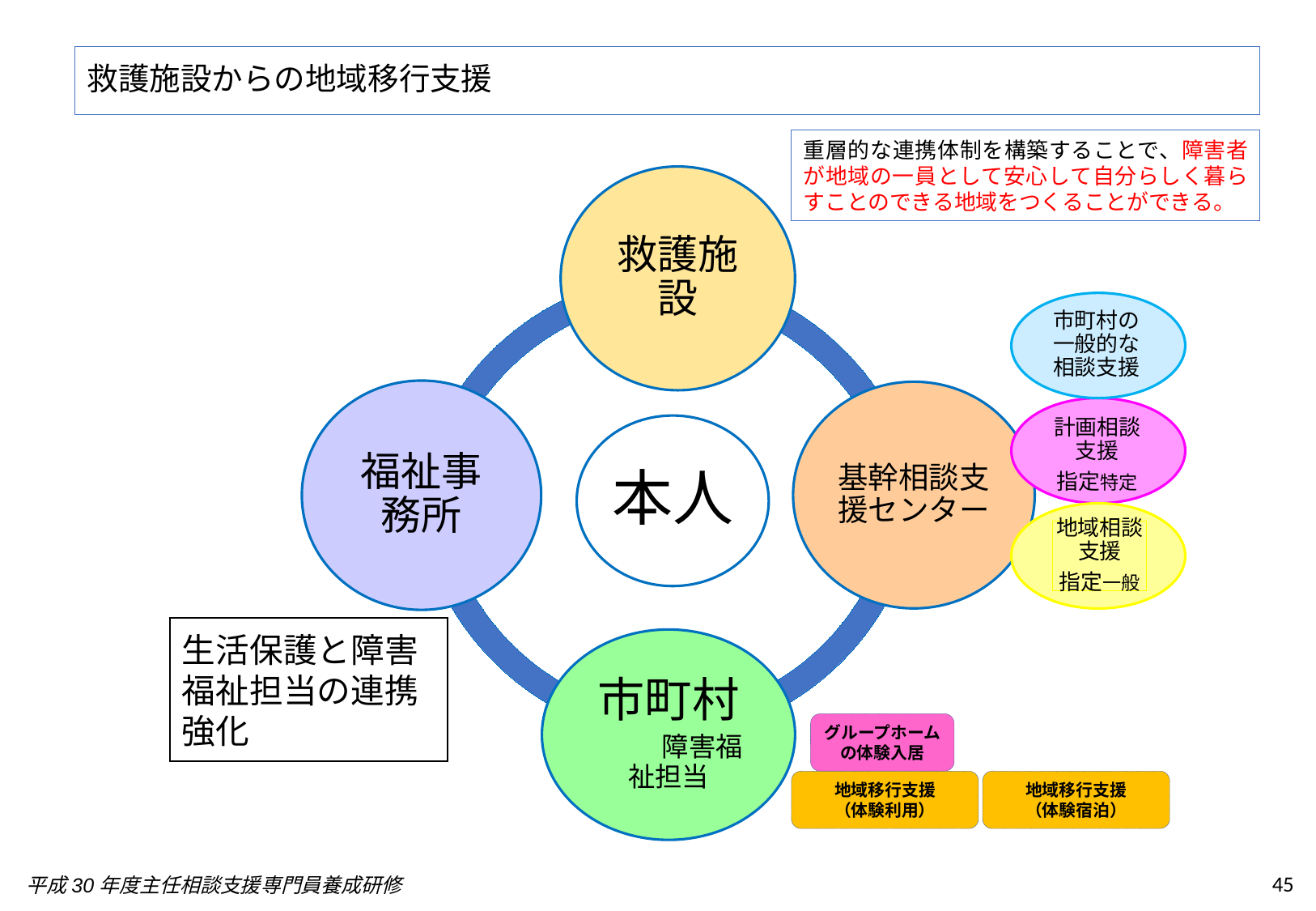

# 救護施設からの地域移行支援
本人
救護施設
基幹相談支援センター
市町村　　障害福祉担当
福祉事務所
重層的な連携体制を構築することで、障害者が地域の一員として安心して自分らしく暮らすことのできる地域をつくることができる。

市町村の一般的な相談支援

計画相談支援
指定特定

地域相談支援
指定一般
生活保護と障害福祉担当の連携強化
グループホーム
の体験入居
地域移行支援
（体験利用）
地域移行支援
（体験宿泊）
45
平成30年度主任相談支援専門員養成研修